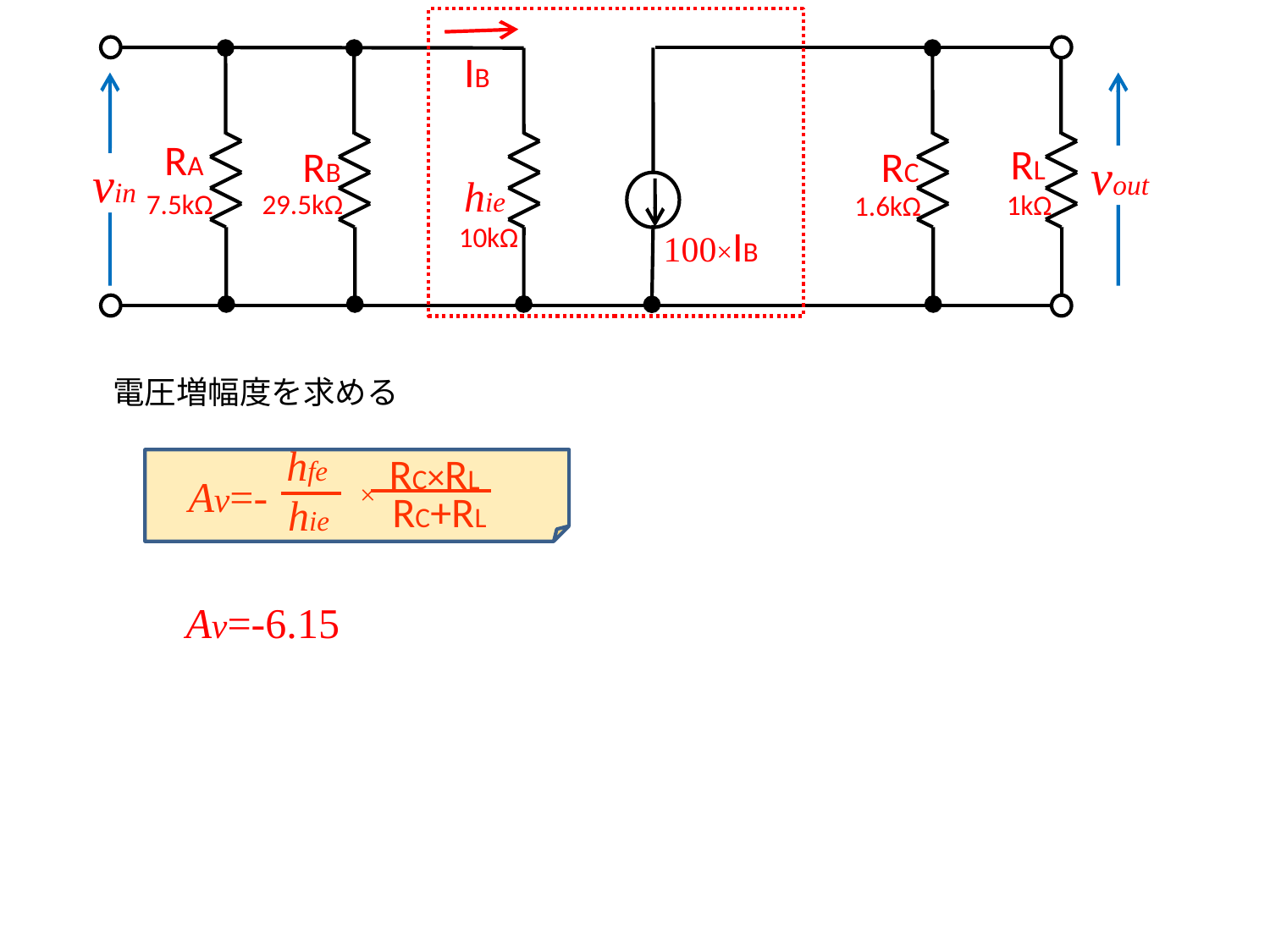

IB

RA
RL

RB
RC
vout
vin
hie

29.5kΩ
7.5kΩ
1kΩ
1.6kΩ
10kΩ
100×IB

電圧増幅度を求める
hfe
RC×RL

　                    ×
Av=-
RC+RL
hie
Av=-6.15